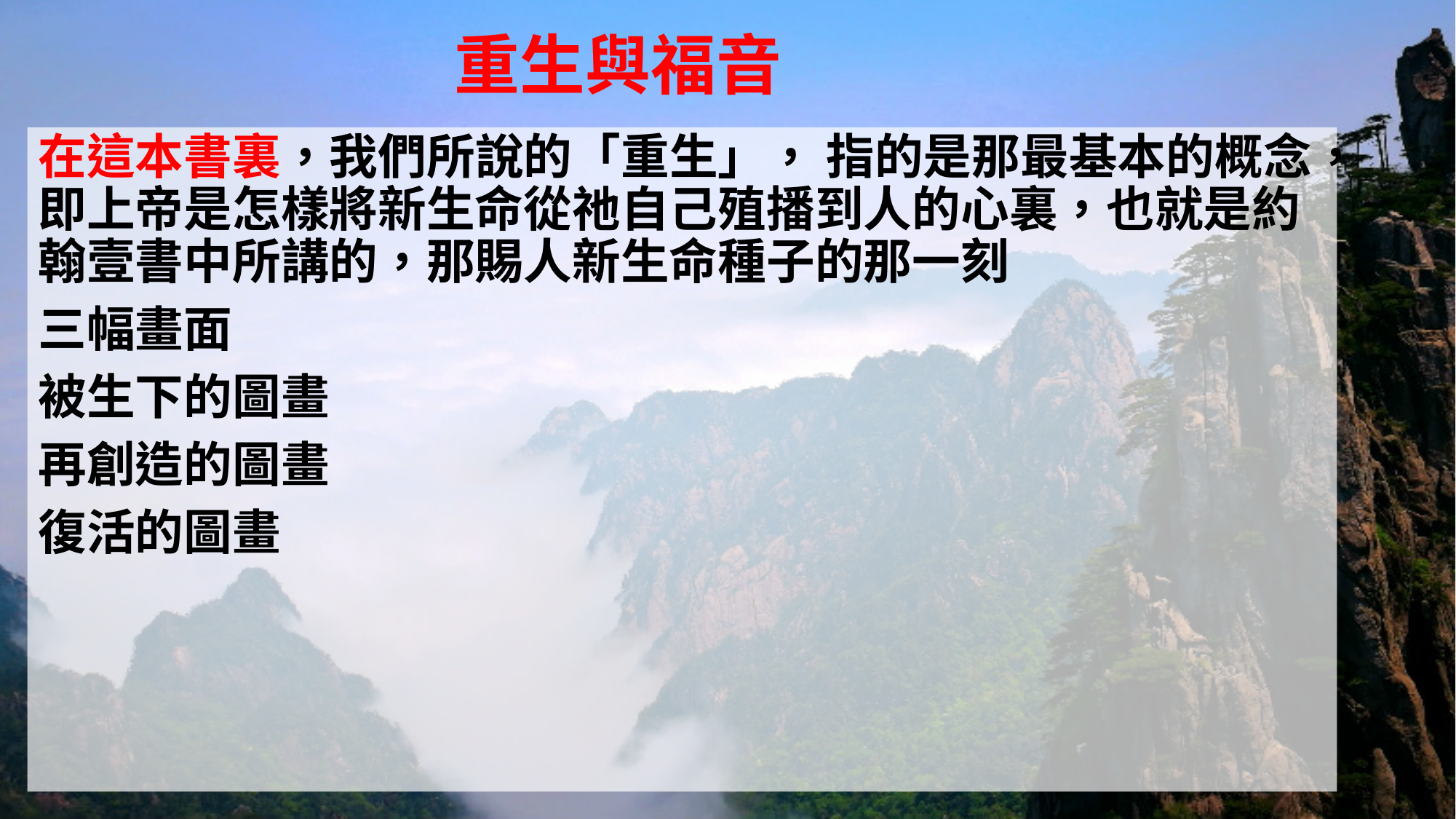

# 重生與福音
在這本書裏，我們所說的「重生」， 指的是那最基本的概念，即上帝是怎樣將新生命從祂自己殖播到人的心裏，也就是約翰壹書中所講的，那賜人新生命種子的那一刻
三幅畫面
被生下的圖畫
再創造的圖畫
復活的圖畫